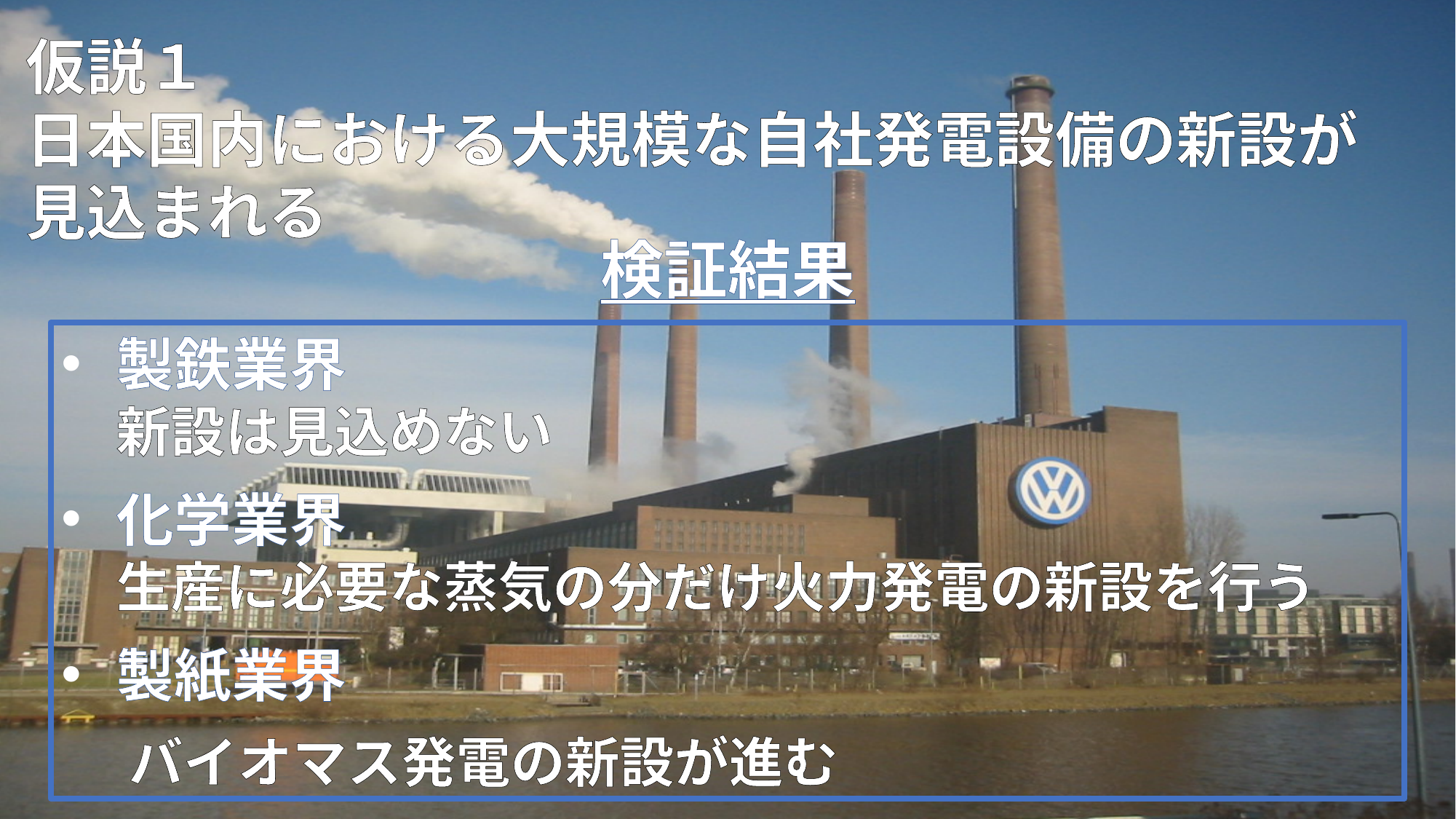

仮説１
日本国内における大規模な自社発電設備の新設が
見込まれる
検証結果
製鉄業界
新設は見込めない
化学業界
生産に必要な蒸気の分だけ火力発電の新設を行う
製紙業界
 バイオマス発電の新設が進む